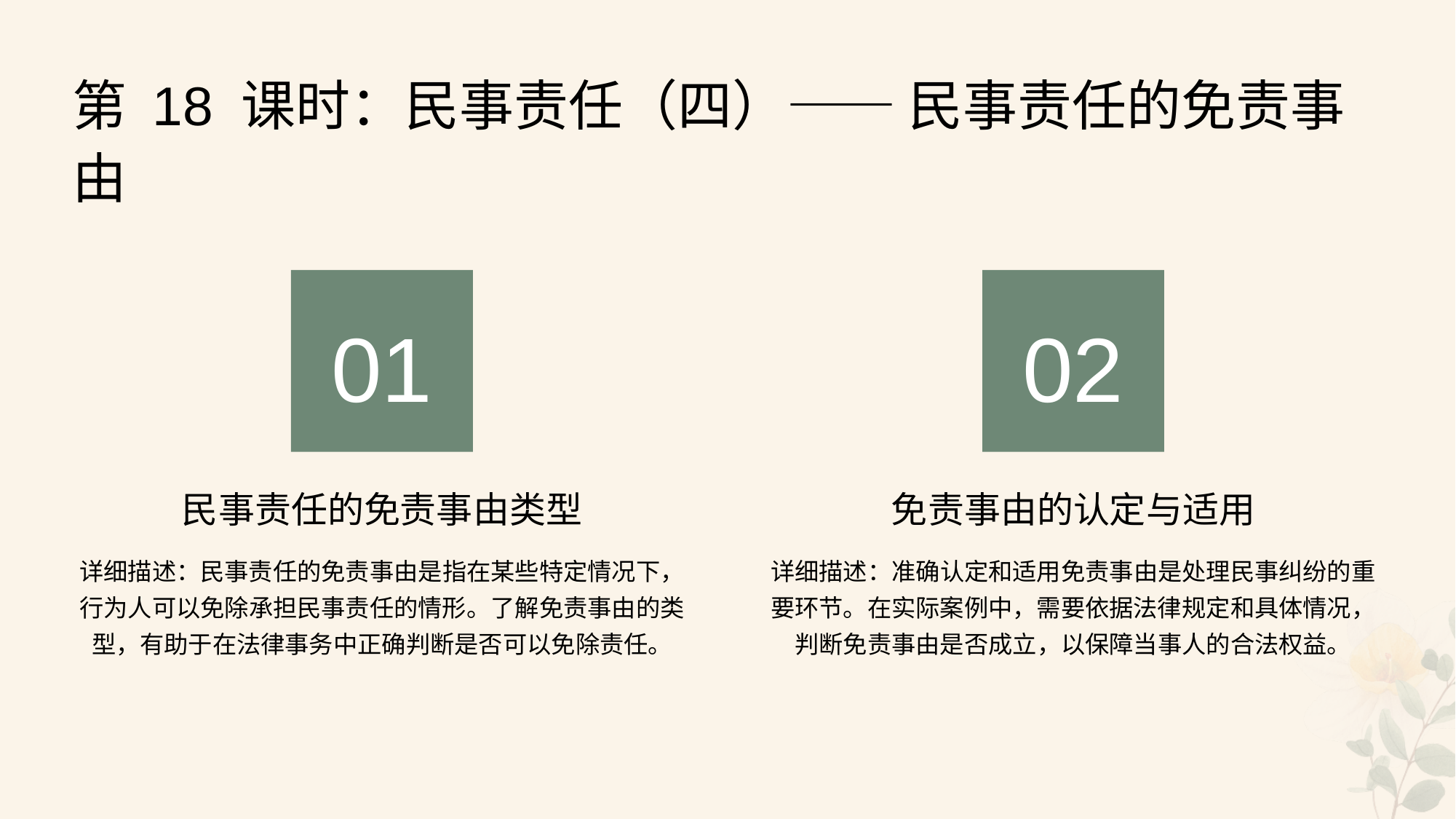

第 18 课时：民事责任（四）—— 民事责任的免责事由

01
02
民事责任的免责事由类型
免责事由的认定与适用
详细描述：民事责任的免责事由是指在某些特定情况下，行为人可以免除承担民事责任的情形。了解免责事由的类型，有助于在法律事务中正确判断是否可以免除责任。
详细描述：准确认定和适用免责事由是处理民事纠纷的重要环节。在实际案例中，需要依据法律规定和具体情况，判断免责事由是否成立，以保障当事人的合法权益。